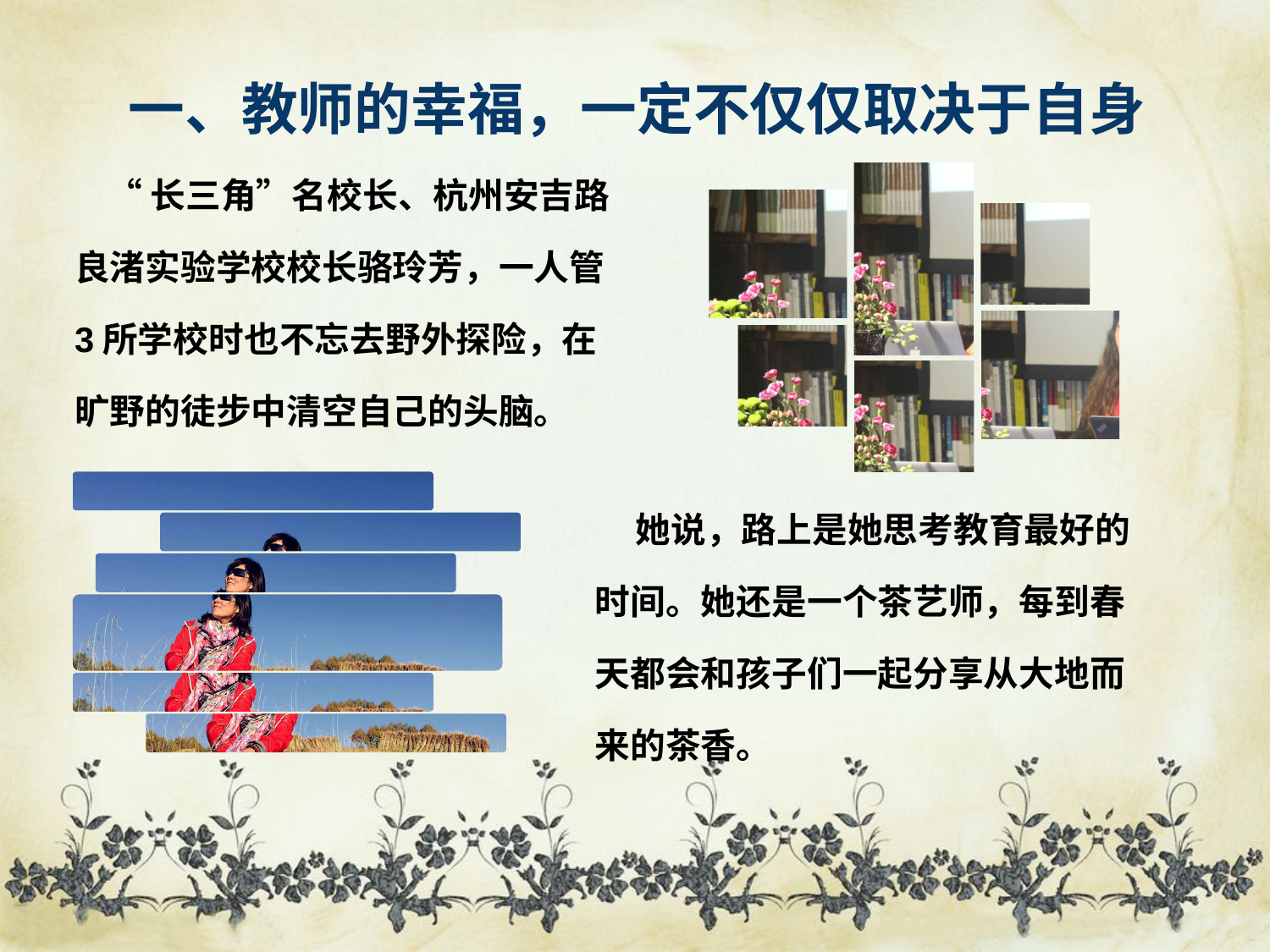

一、教师的幸福，一定不仅仅取决于自身
    “长三角”名校长、杭州安吉路良渚实验学校校长骆玲芳，一人管3所学校时也不忘去野外探险，在旷野的徒步中清空自己的头脑。

    她说，路上是她思考教育最好的时间。她还是一个茶艺师，每到春天都会和孩子们一起分享从大地而来的茶香。